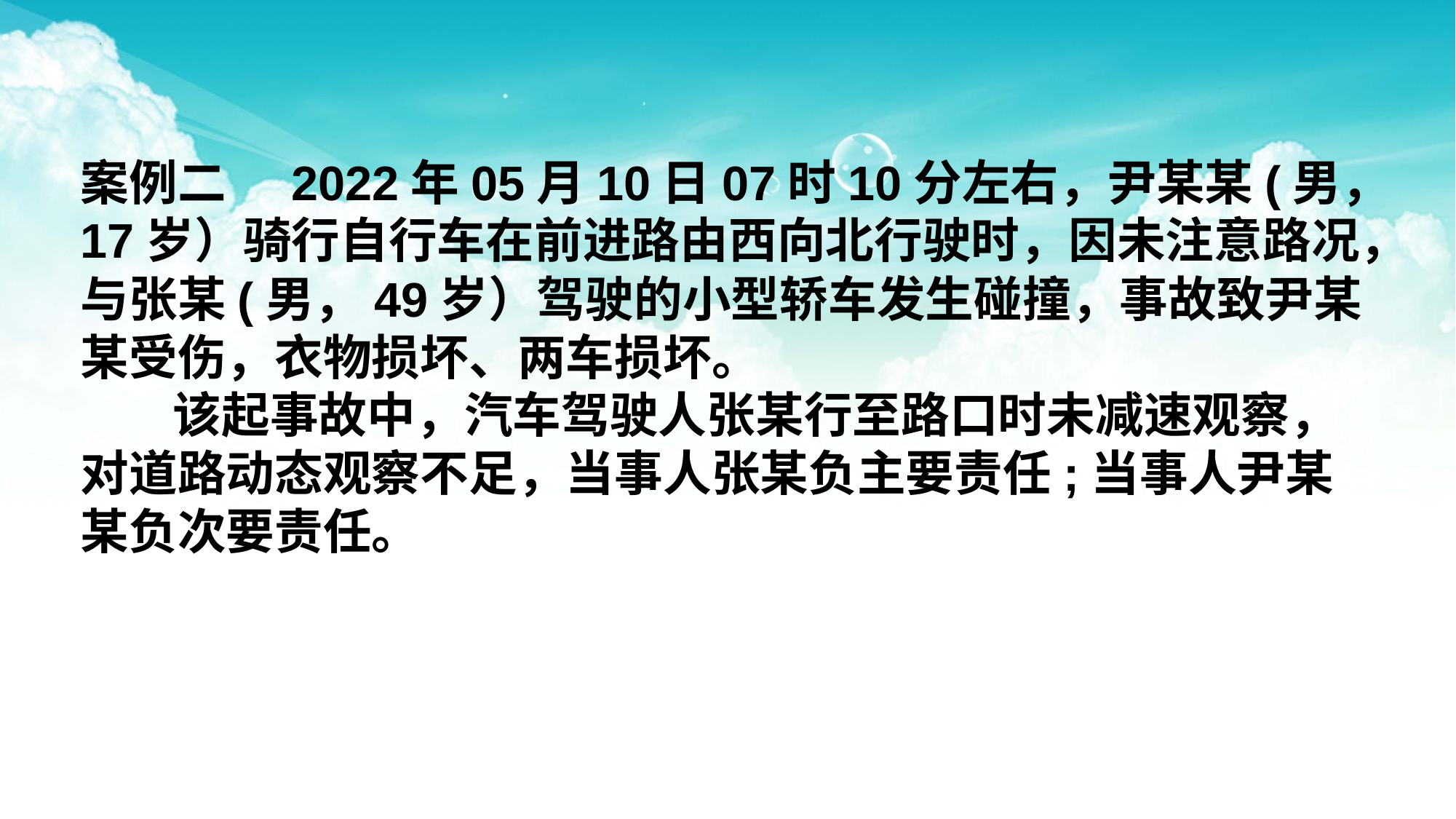

案例二    2022年05月10日07时10分左右，尹某某(男，17岁）骑行自行车在前进路由西向北行驶时，因未注意路况，与张某(男，49岁）驾驶的小型轿车发生碰撞，事故致尹某某受伤，衣物损坏、两车损坏。
      该起事故中，汽车驾驶人张某行至路口时未减速观察，对道路动态观察不足，当事人张某负主要责任;当事人尹某某负次要责任。